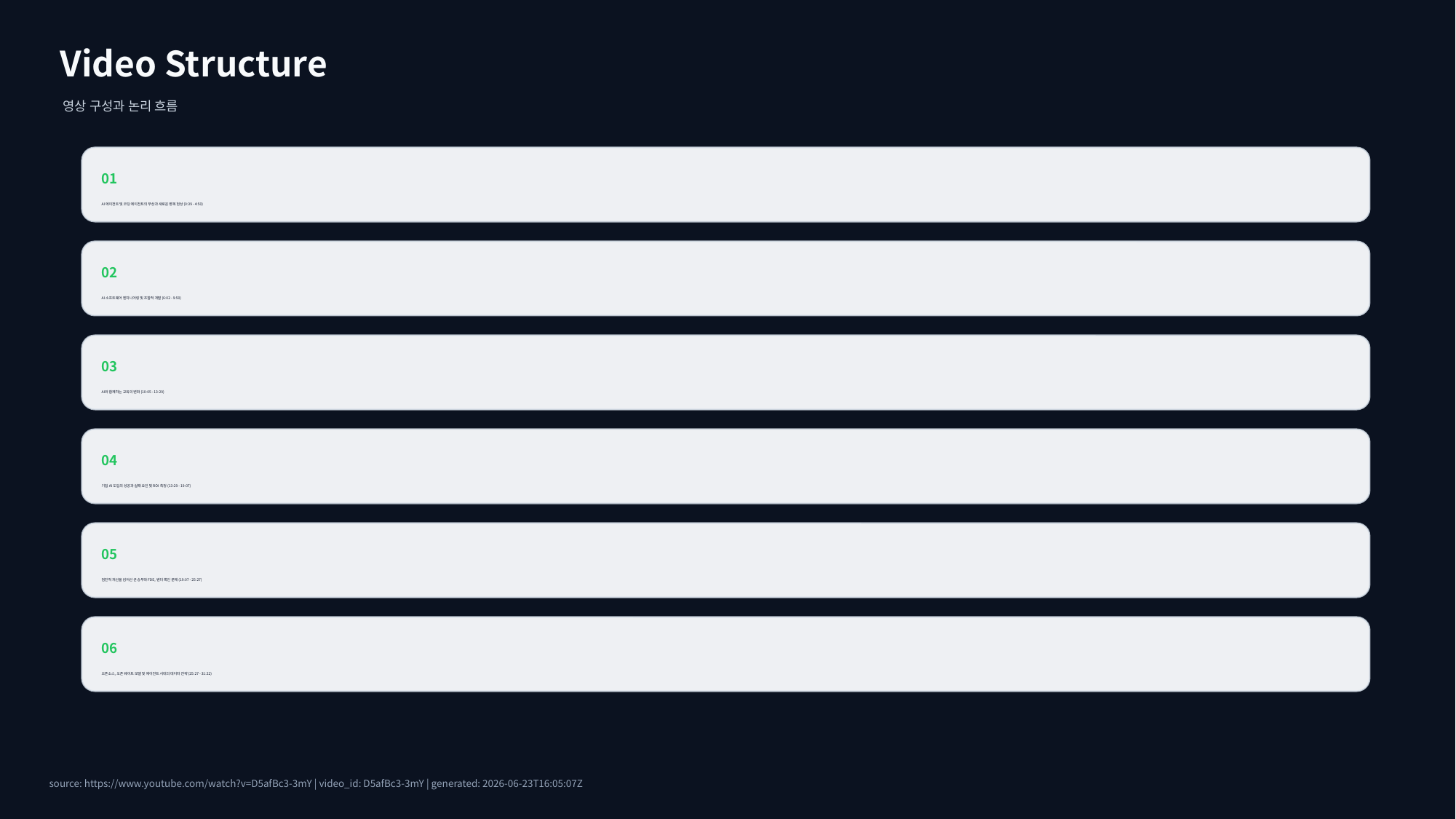

Video Structure
영상 구성과 논리 흐름

01
AI 에이전트 및 코딩 에이전트의 부상과 새로운 병목 현상 (0:39 - 4:50)

02
AI 소프트웨어 엔지니어링 및 조합적 개발 (6:02 - 9:50)

03
AI와 함께하는 교육의 변화 (10:05 - 13:29)

04
기업 AI 도입의 성공과 실패 요인 및 ROI 측정 (13:29 - 19:07)

05
점진적 개선을 넘어선 큰 승부와 FDE, 벤더 록인 문제 (19:07 - 25:27)

06
오픈소스, 오픈 웨이트 모델 및 에이전트 시대의 데이터 전략 (25:27 - 31:22)
source: https://www.youtube.com/watch?v=D5afBc3-3mY | video_id: D5afBc3-3mY | generated: 2026-06-23T16:05:07Z